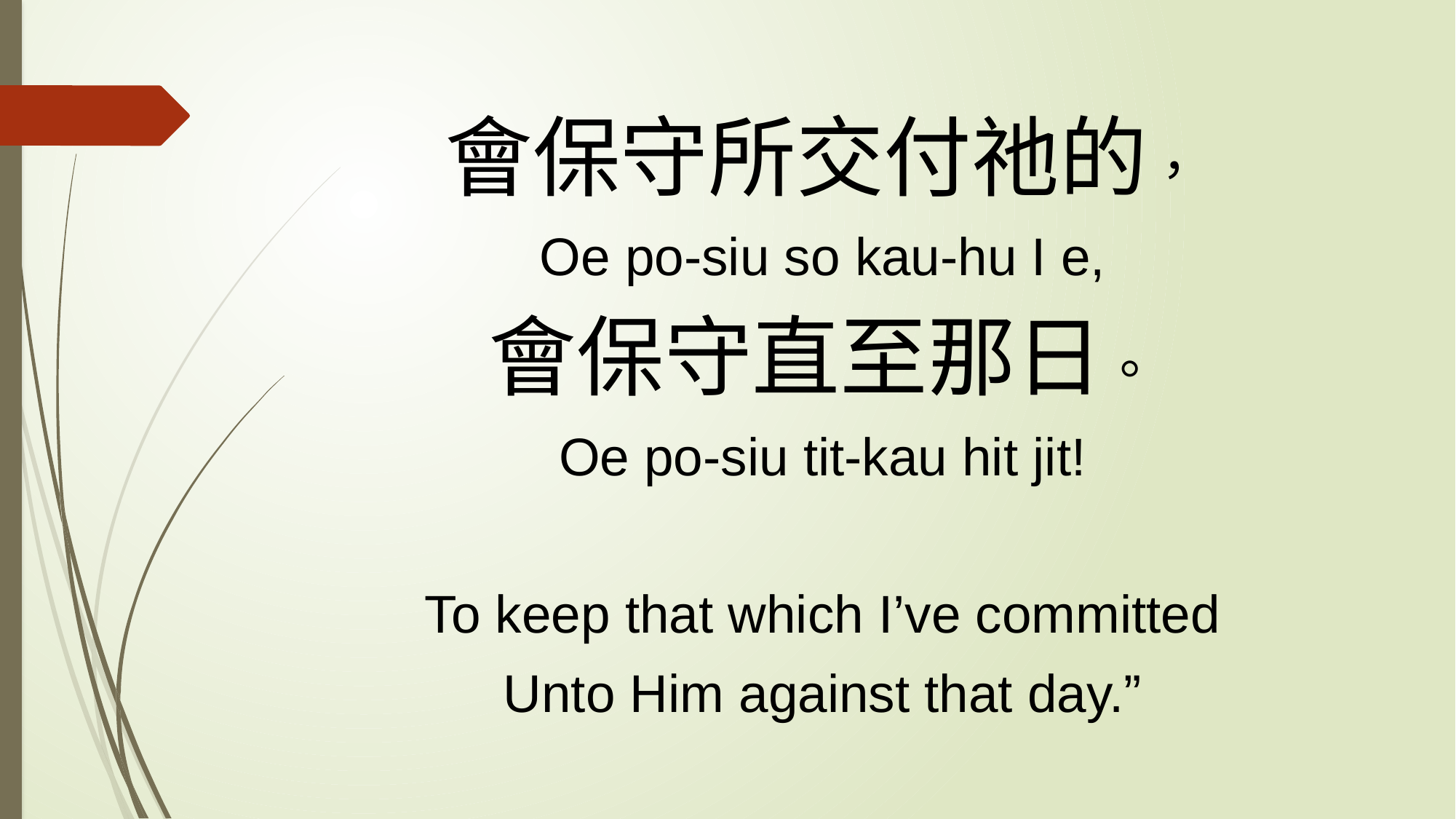

會保守所交付祂的，
Oe po-siu so kau-hu I e,
會保守直至那日。
Oe po-siu tit-kau hit jit!

To keep that which I’ve committed
Unto Him against that day.”